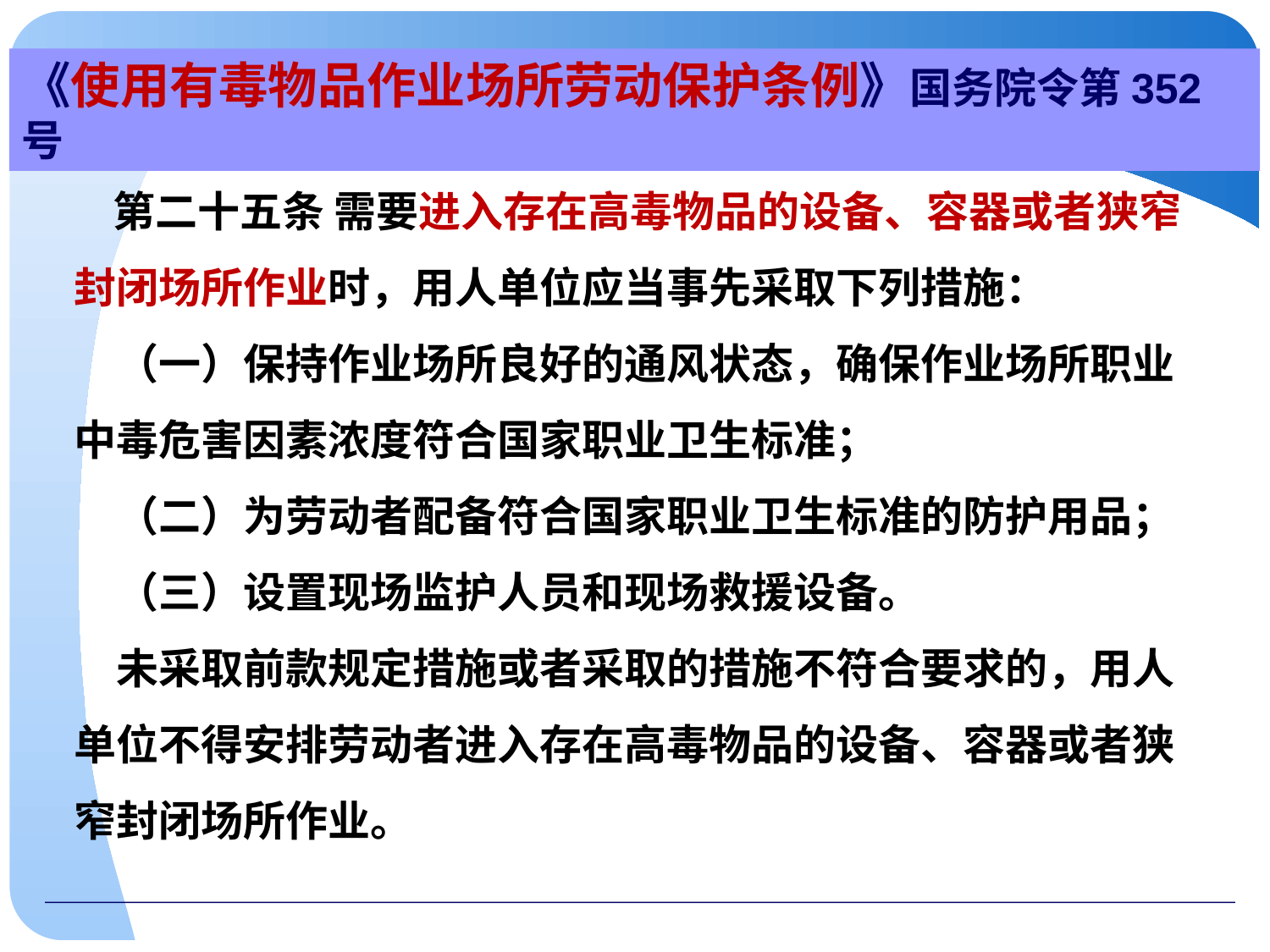

《使用有毒物品作业场所劳动保护条例》国务院令第352号
   第二十五条 需要进入存在高毒物品的设备、容器或者狭窄封闭场所作业时，用人单位应当事先采取下列措施：
　（一）保持作业场所良好的通风状态，确保作业场所职业中毒危害因素浓度符合国家职业卫生标准；
　（二）为劳动者配备符合国家职业卫生标准的防护用品；
　（三）设置现场监护人员和现场救援设备。
　未采取前款规定措施或者采取的措施不符合要求的，用人单位不得安排劳动者进入存在高毒物品的设备、容器或者狭窄封闭场所作业。
65